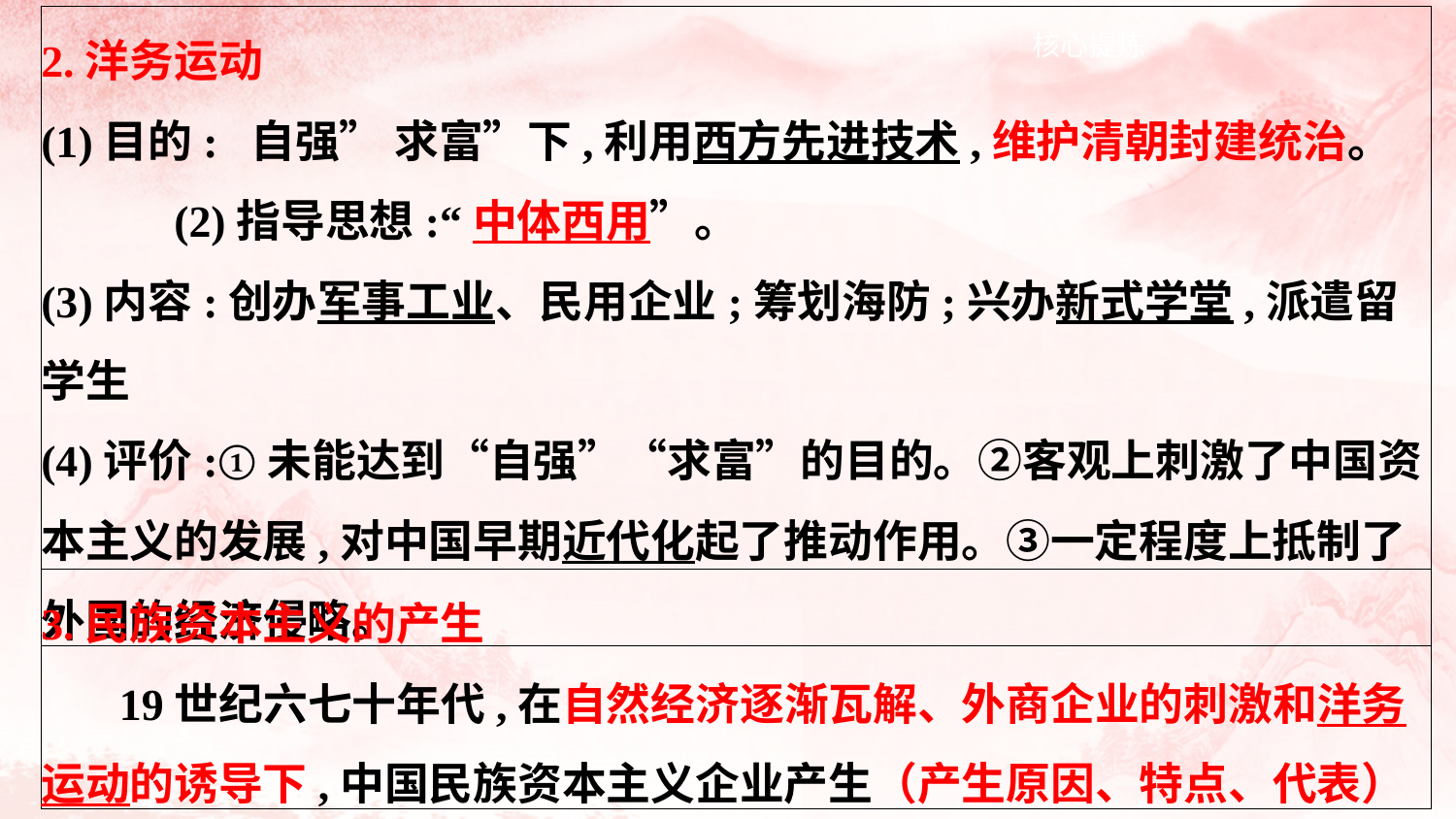

2.洋务运动
(1)目的:  自强” 求富”下,利用西方先进技术,维护清朝封建统治。                (2)指导思想:“中体西用”。
(3)内容:创办军事工业、民用企业;筹划海防;兴办新式学堂,派遣留学生
(4)评价:①未能达到“自强”“求富”的目的。②客观上刺激了中国资本主义的发展,对中国早期近代化起了推动作用。③一定程度上抵制了外国的经济侵略。
3.民族资本主义的产生
       19世纪六七十年代,在自然经济逐渐瓦解、外商企业的刺激和洋务运动的诱导下,中国民族资本主义企业产生（产生原因、特点、代表）